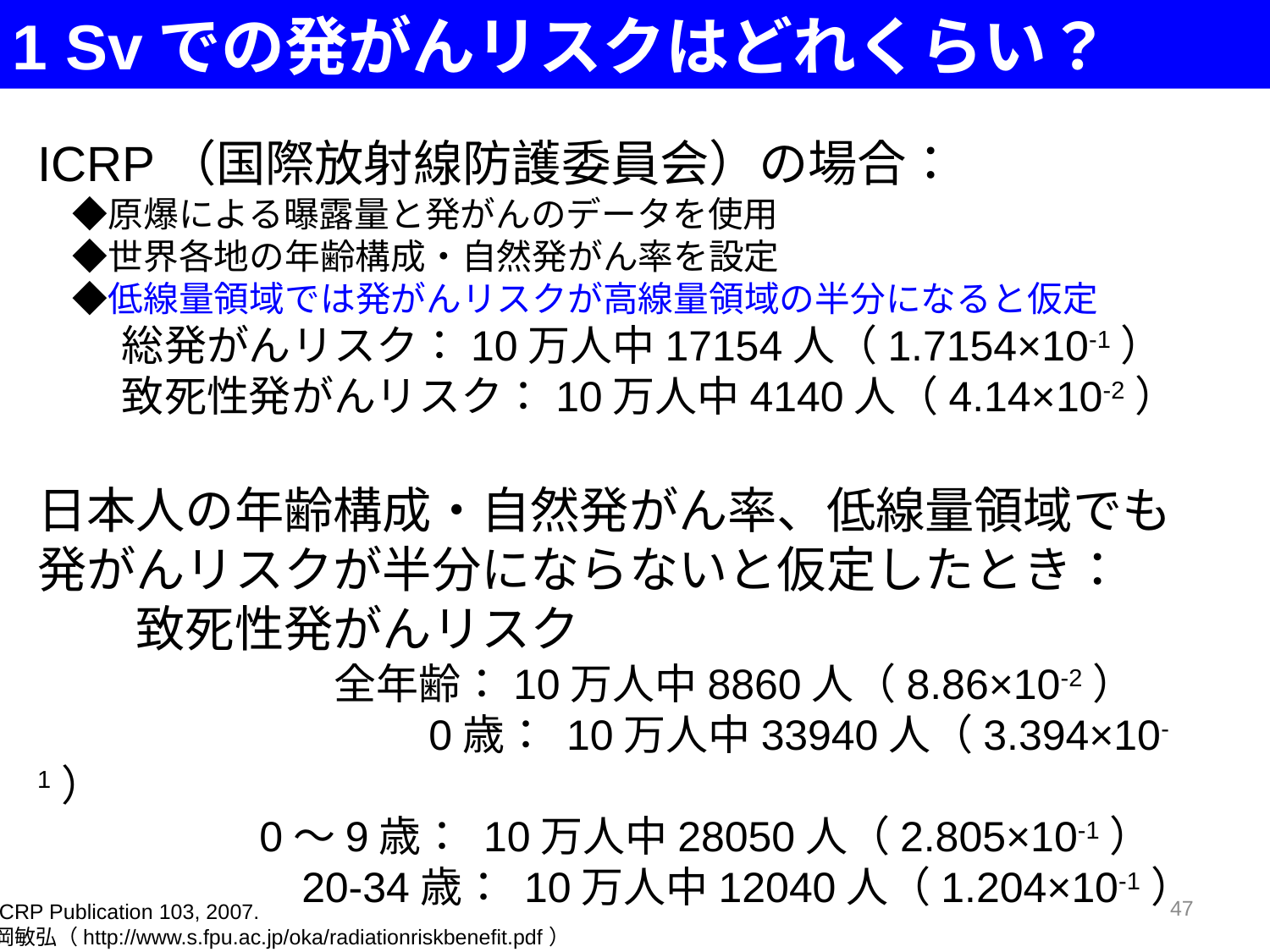

1 Svでの発がんリスクはどれくらい？
ICRP（国際放射線防護委員会）の場合：
　◆原爆による曝露量と発がんのデータを使用
　◆世界各地の年齢構成・自然発がん率を設定
　◆低線量領域では発がんリスクが高線量領域の半分になると仮定
　　総発がんリスク：10万人中17154人（1.7154×10-1）
　　致死性発がんリスク：10万人中4140人（4.14×10-2）

日本人の年齢構成・自然発がん率、低線量領域でも発がんリスクが半分にならないと仮定したとき：
　　致死性発がんリスク
　　　　　　　全年齢：10万人中8860人（8.86×10-2）
　　　　　　　　　0歳： 10万人中33940人（3.394×10-1）
	　　0～9歳： 10万人中28050人（2.805×10-1）
　　　　　　20-34歳： 10万人中12040人（1.204×10-1）
47
ICRP Publication 103, 2007.
岡敏弘（http://www.s.fpu.ac.jp/oka/radiationriskbenefit.pdf）